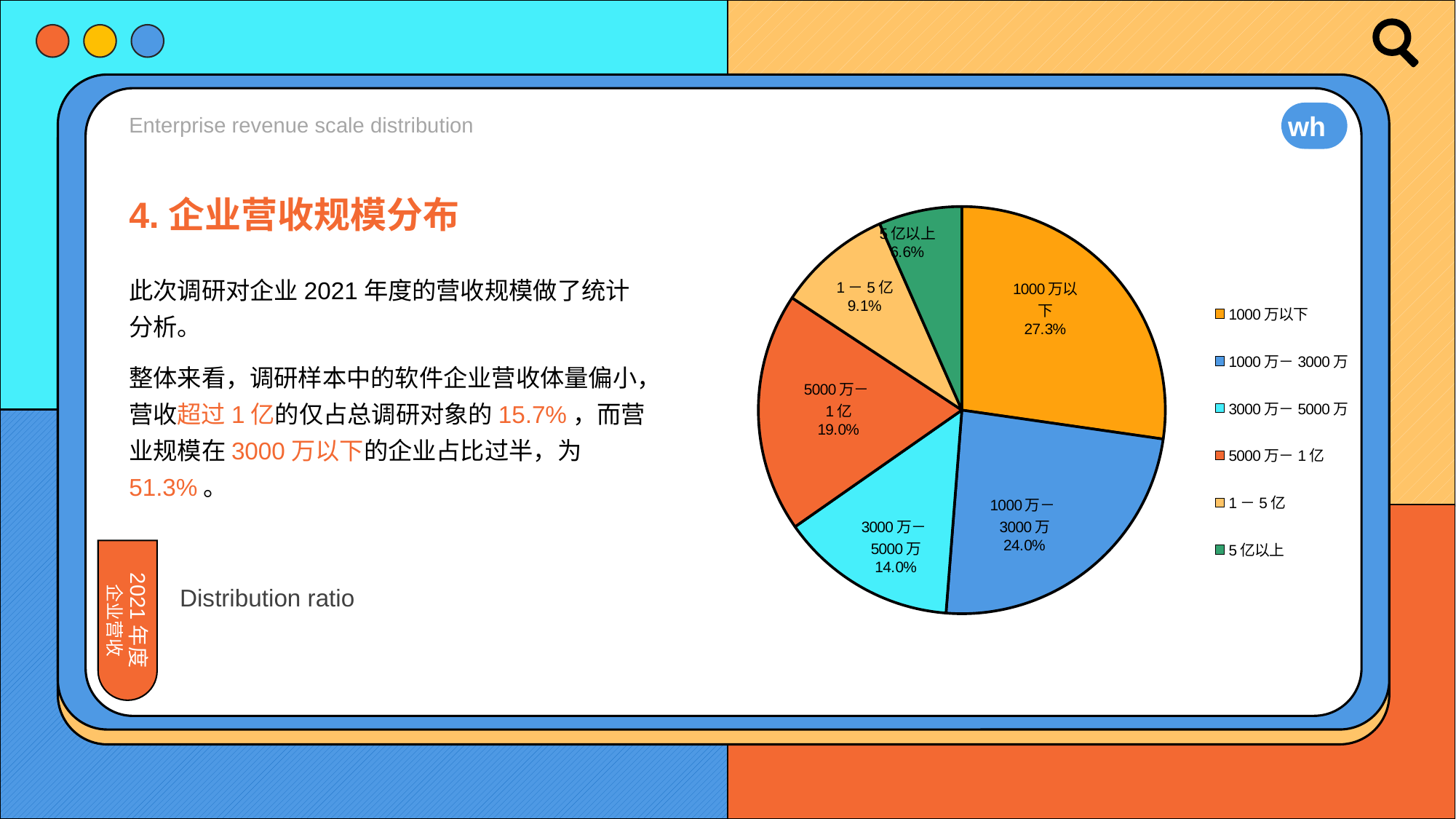

### Chart

| Category |
|---|
whsia
Enterprise revenue scale distribution

### Chart

| Category |  |
|---|---|
| 1000万以下 | 0.272727272727273 |
| 1000万－3000万 | 0.239669421487603 |
| 3000万－5000万 | 0.140495867768595 |
| 5000万－1亿 | 0.190082644628099 |
| 1－5亿 | 0.0909090909090909 |
| 5亿以上 | 0.0661157024793388 |

### Chart

| Category |
|---|
4.企业营收规模分布
此次调研对企业2021年度的营收规模做了统计分析。
整体来看，调研样本中的软件企业营收体量偏小，营收超过1亿的仅占总调研对象的15.7%，而营业规模在3000万以下的企业占比过半，为51.3%。
Distribution ratio

2021年度
企业营收